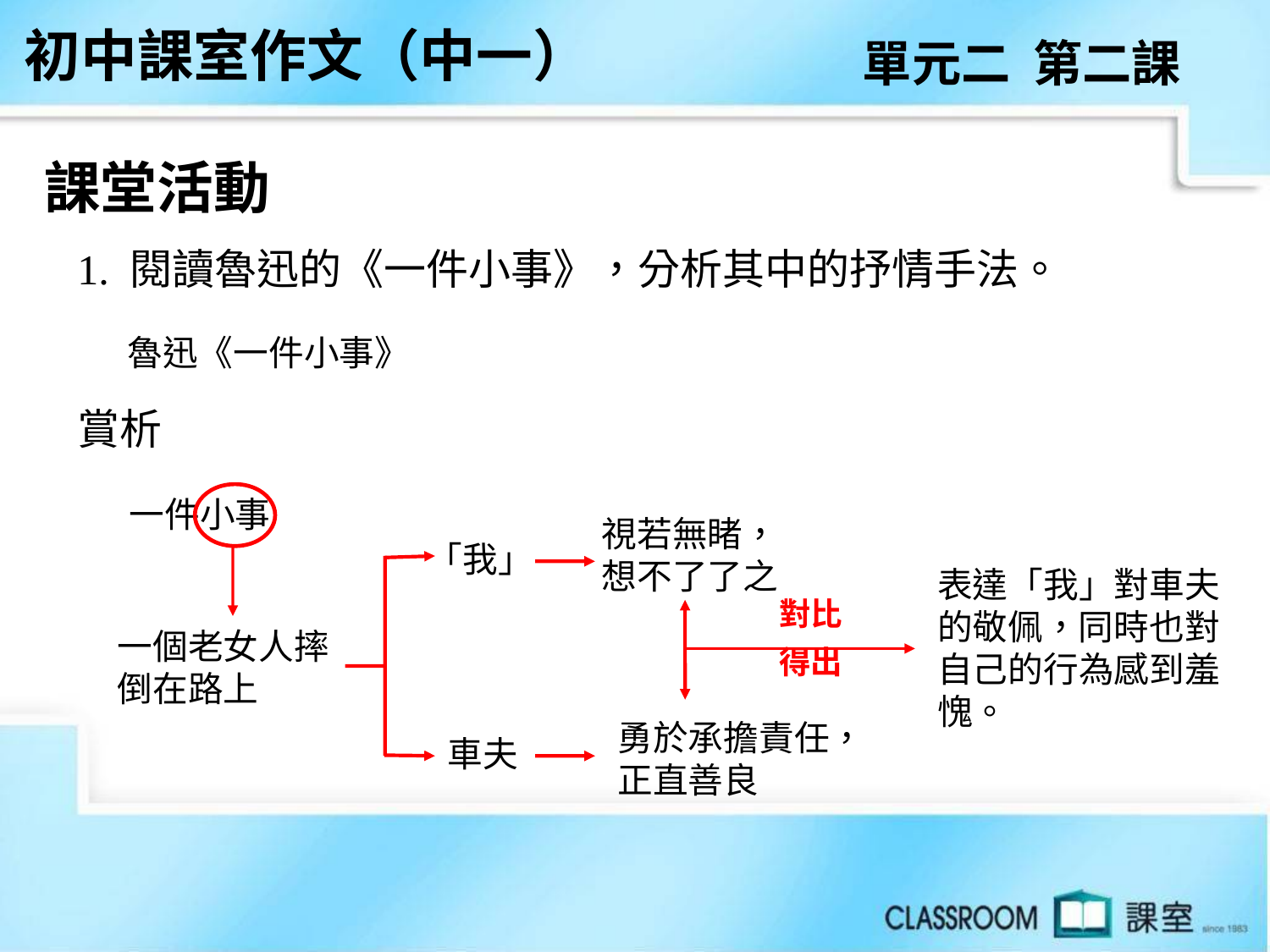

初中課室作文（中一）
單元二  第二課
課堂活動
1. 閱讀魯迅的《一件小事》，分析其中的抒情手法。
魯迅《一件小事》
賞析

一件小事
視若無睹，想不了了之
「我」

表達「我」對車夫的敬佩，同時也對自己的行為感到羞愧。

對比
得出

一個老女人摔倒在路上

勇於承擔責任，正直善良
車夫